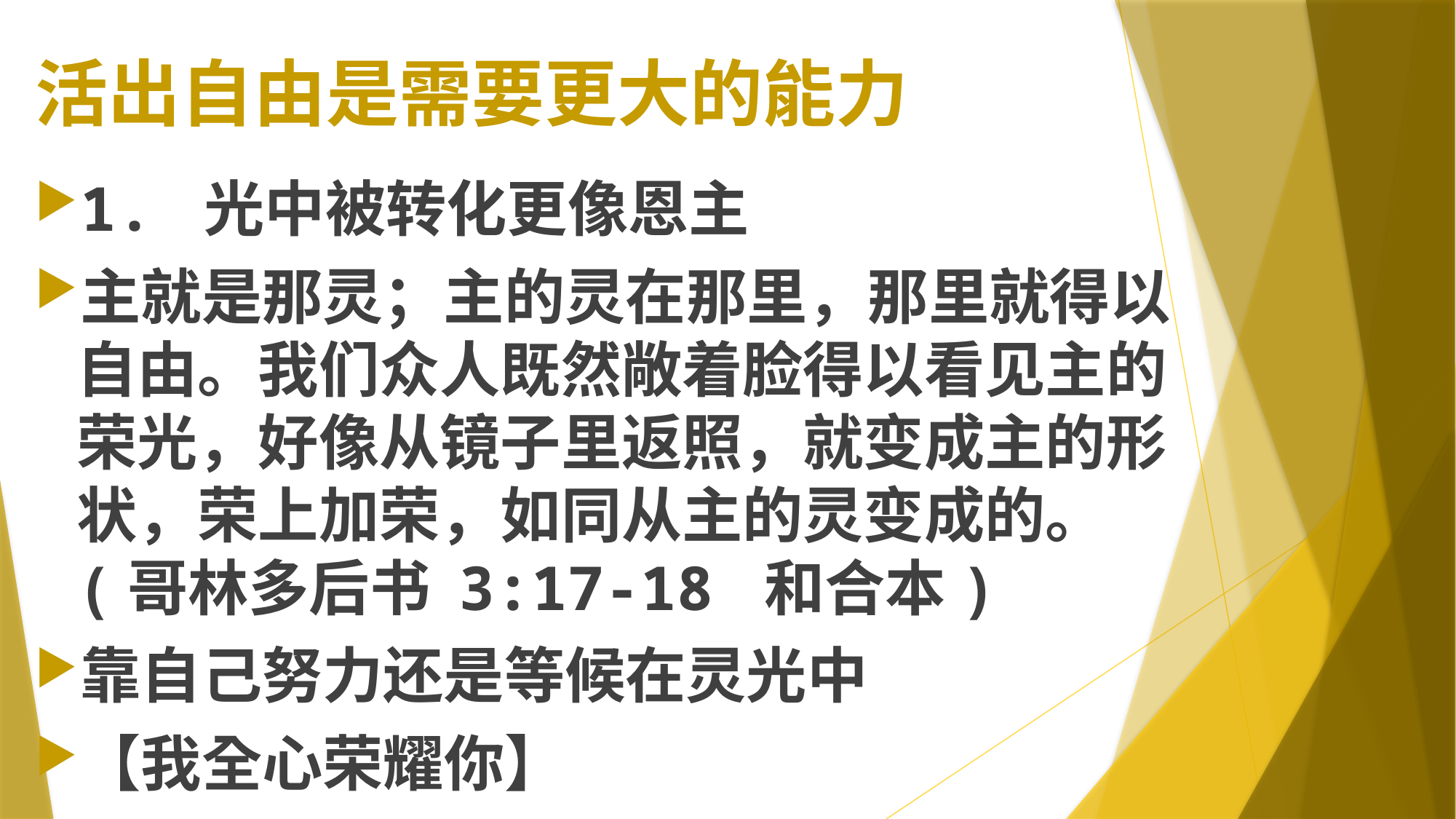

# 活出自由是需要更大的能力
1. 光中被转化更像恩主
主就是那灵；主的灵在那里，那里就得以自由。我们众人既然敞着脸得以看见主的荣光，好像从镜子里返照，就变成主的形状，荣上加荣，如同从主的灵变成的。 (哥林多后书 3:17-18 和合本)
靠自己努力还是等候在灵光中
【我全心荣耀你】